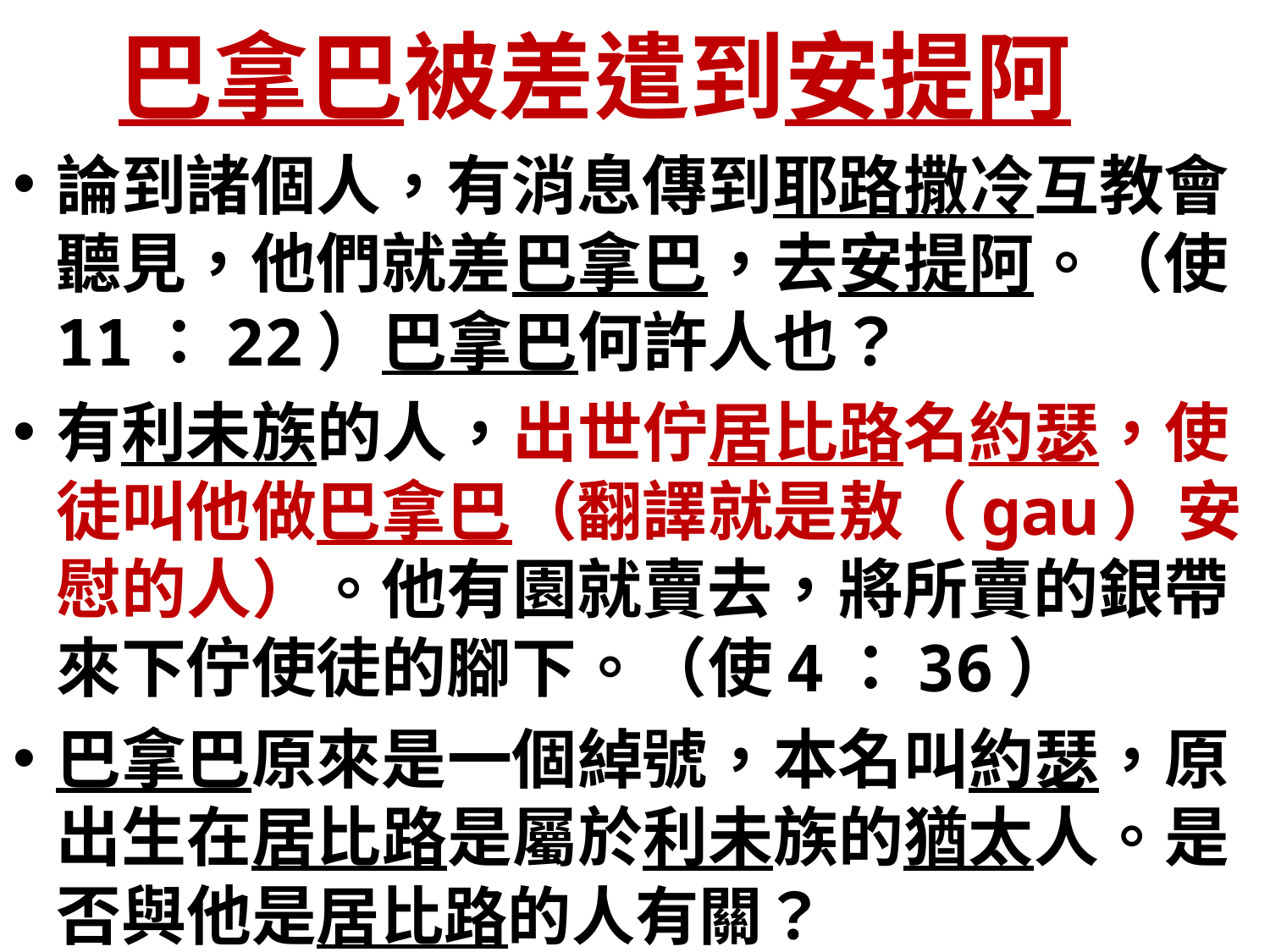

# 巴拿巴被差遣到安提阿
論到諸個人，有消息傳到耶路撒冷互教會聽見，他們就差巴拿巴，去安提阿。（使11：22）巴拿巴何許人也？
有利未族的人，出世佇居比路名約瑟，使徒叫他做巴拿巴（翻譯就是敖（gau）安慰的人）。他有園就賣去，將所賣的銀帶來下佇使徒的腳下。（使4：36）
巴拿巴原來是一個綽號，本名叫約瑟，原出生在居比路是屬於利未族的猶太人。是否與他是居比路的人有關？